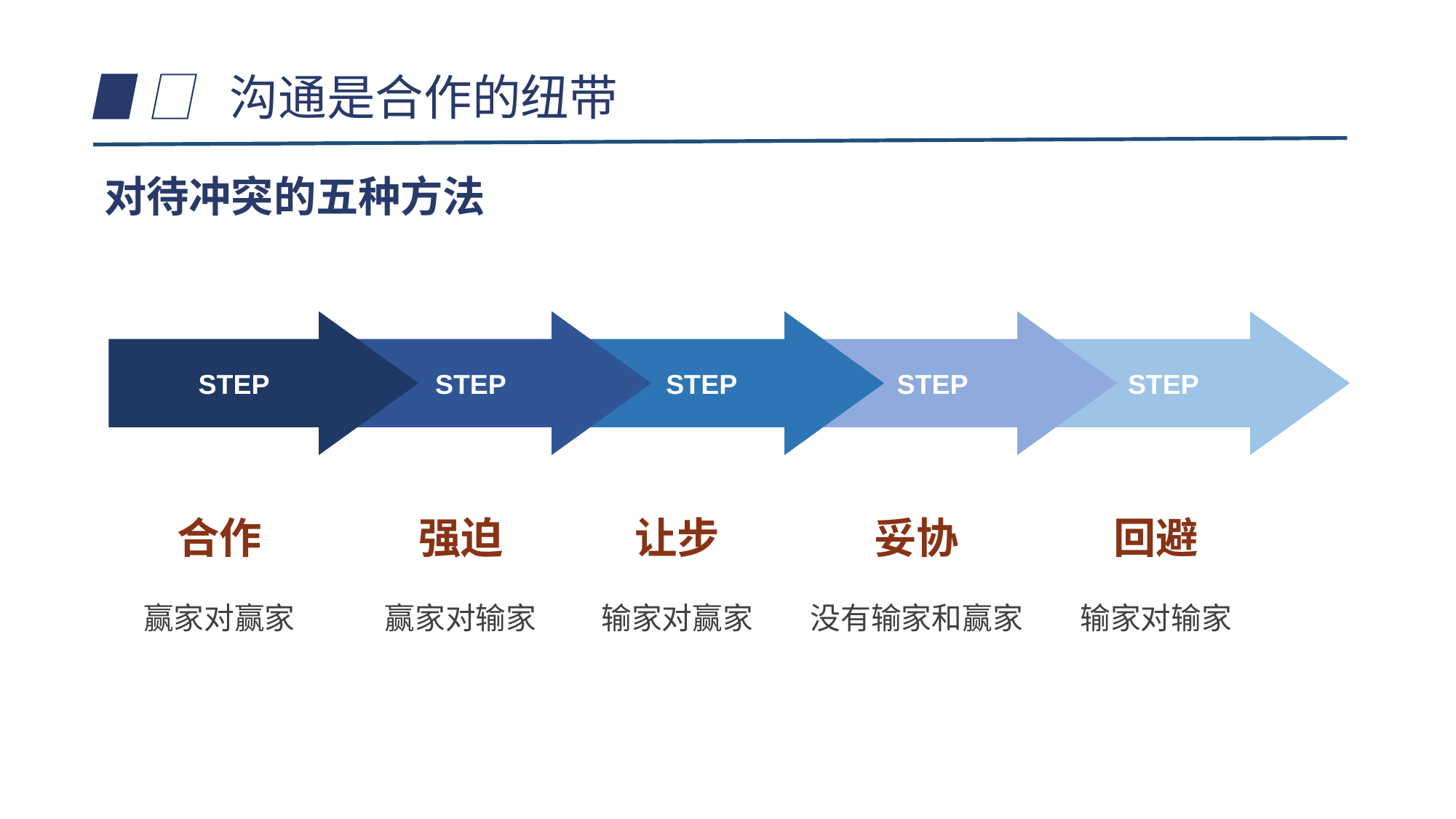

沟通是合作的纽带

对待冲突的五种方法

STEP
STEP
STEP
STEP
STEP
合作
赢家对赢家
强迫
赢家对输家
让步
输家对赢家
妥协
没有输家和赢家
回避
输家对输家